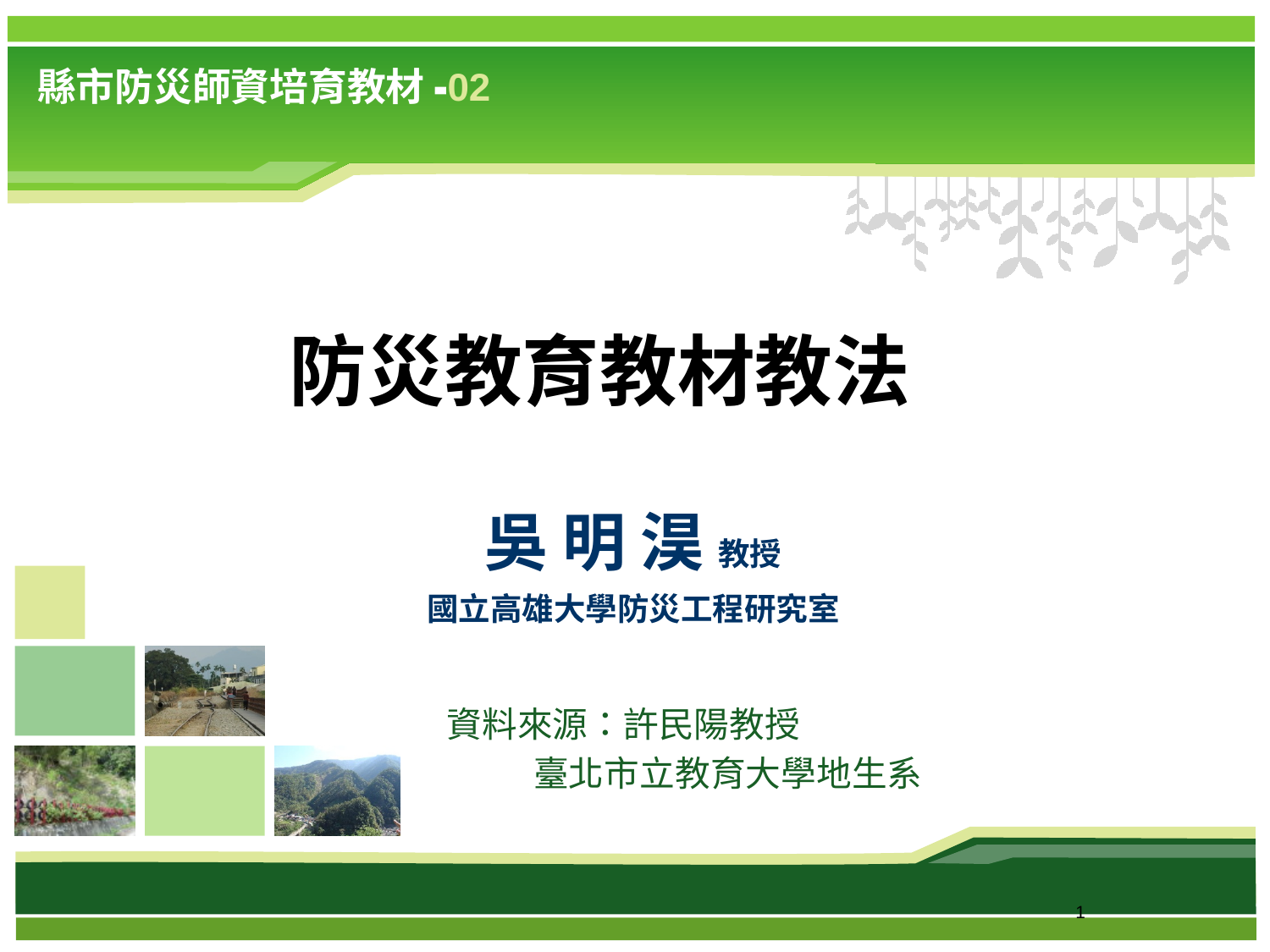

02
# 防災教育教材教法
吳 明 淏 教授
國立高雄大學防災工程研究室
資料來源：許民陽教授
          臺北市立教育大學地生系
1